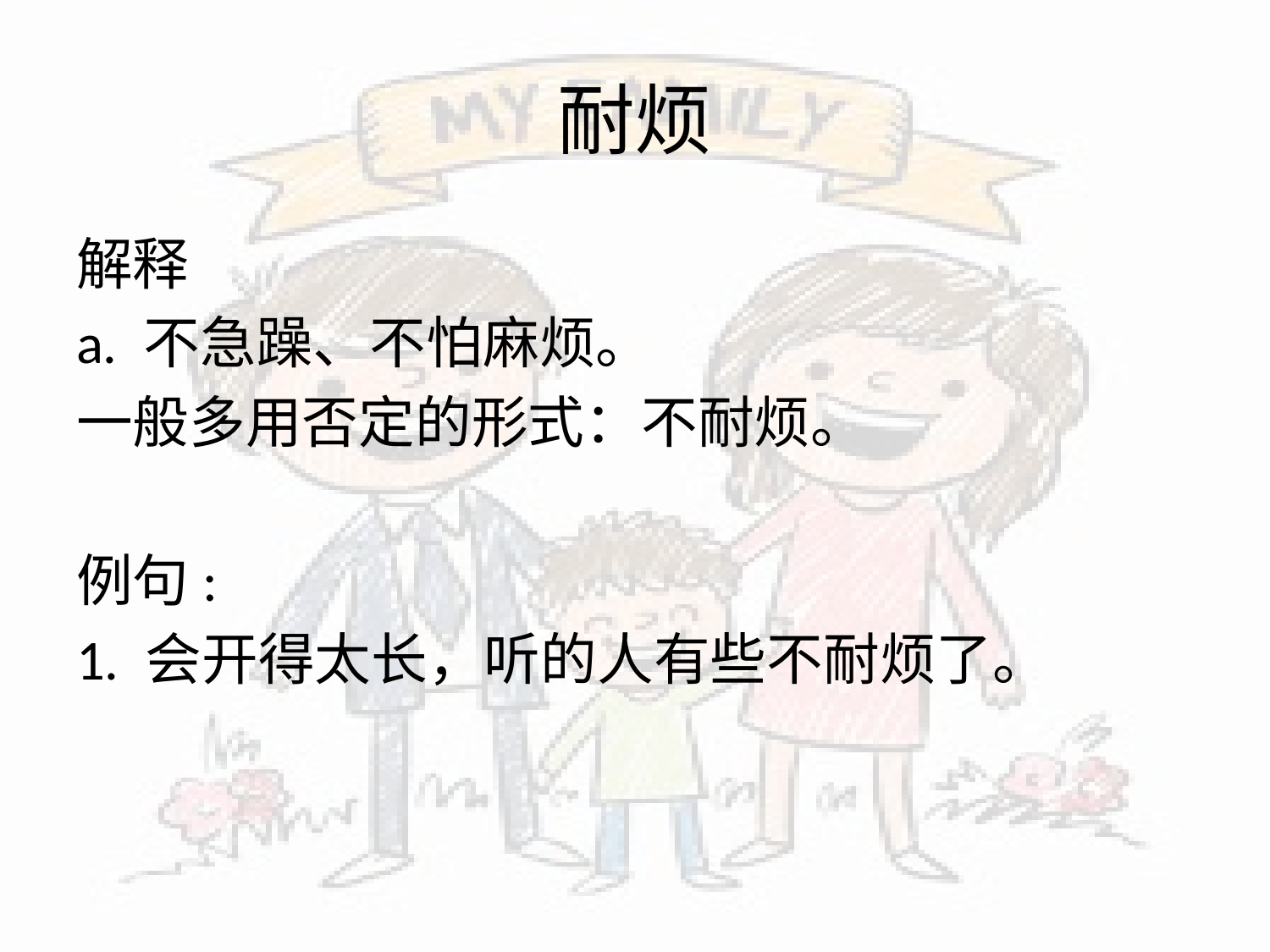

# 耐烦
解释
a. 不急躁、不怕麻烦。
一般多用否定的形式：不耐烦。

例句:
1. 会开得太长，听的人有些不耐烦了。